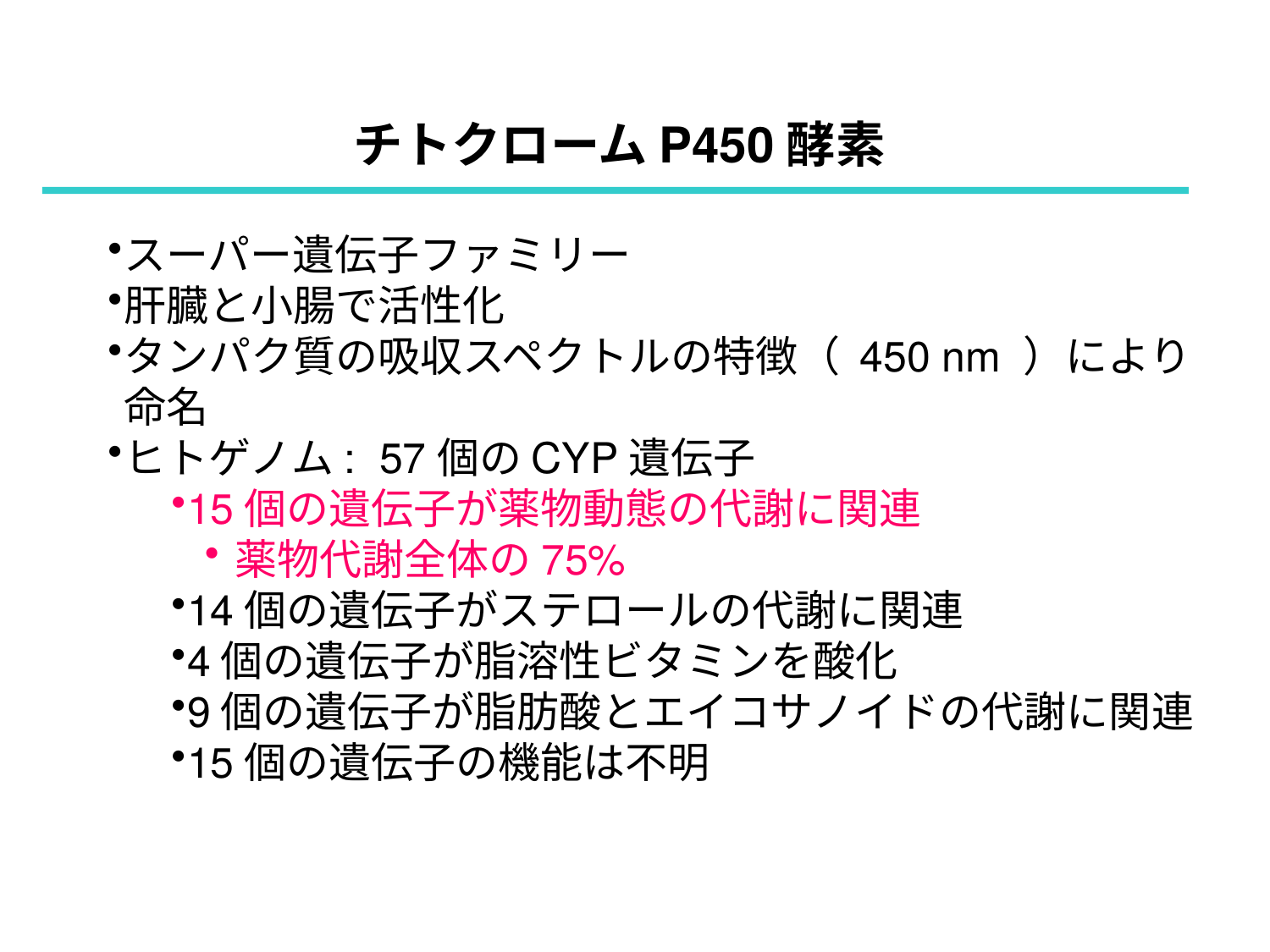

チトクロームP450酵素

スーパー遺伝子ファミリー
肝臓と小腸で活性化
タンパク質の吸収スペクトルの特徴（ 450 nm ）により命名
ヒトゲノム:  57個のCYP遺伝子
15個の遺伝子が薬物動態の代謝に関連
薬物代謝全体の75%
14個の遺伝子がステロールの代謝に関連
4個の遺伝子が脂溶性ビタミンを酸化
9個の遺伝子が脂肪酸とエイコサノイドの代謝に関連
15個の遺伝子の機能は不明